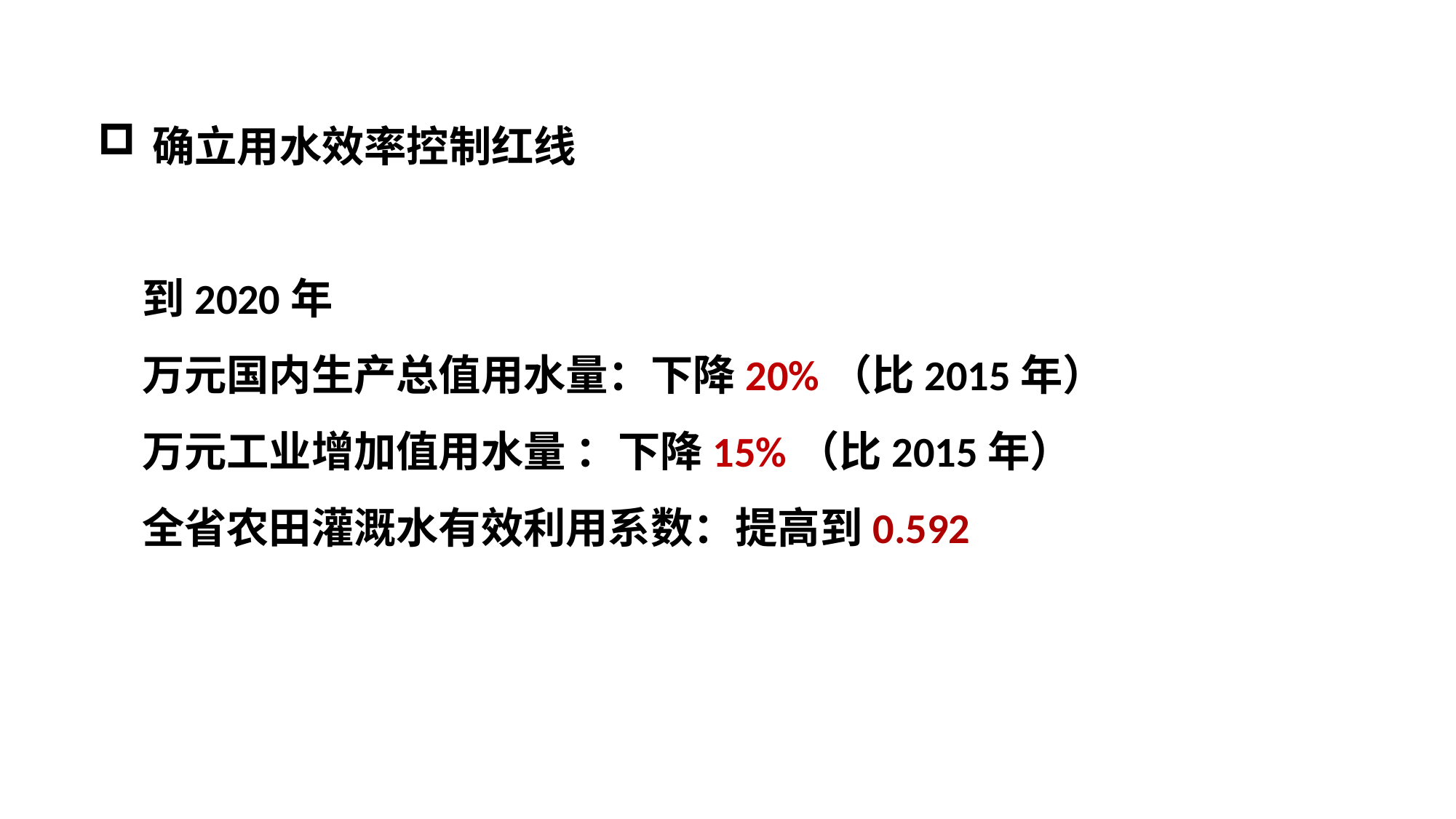

确立用水效率控制红线
到2020年
万元国内生产总值用水量：下降20%（比2015年）
万元工业增加值用水量 ：下降15%（比2015年）
全省农田灌溉水有效利用系数：提高到0.592